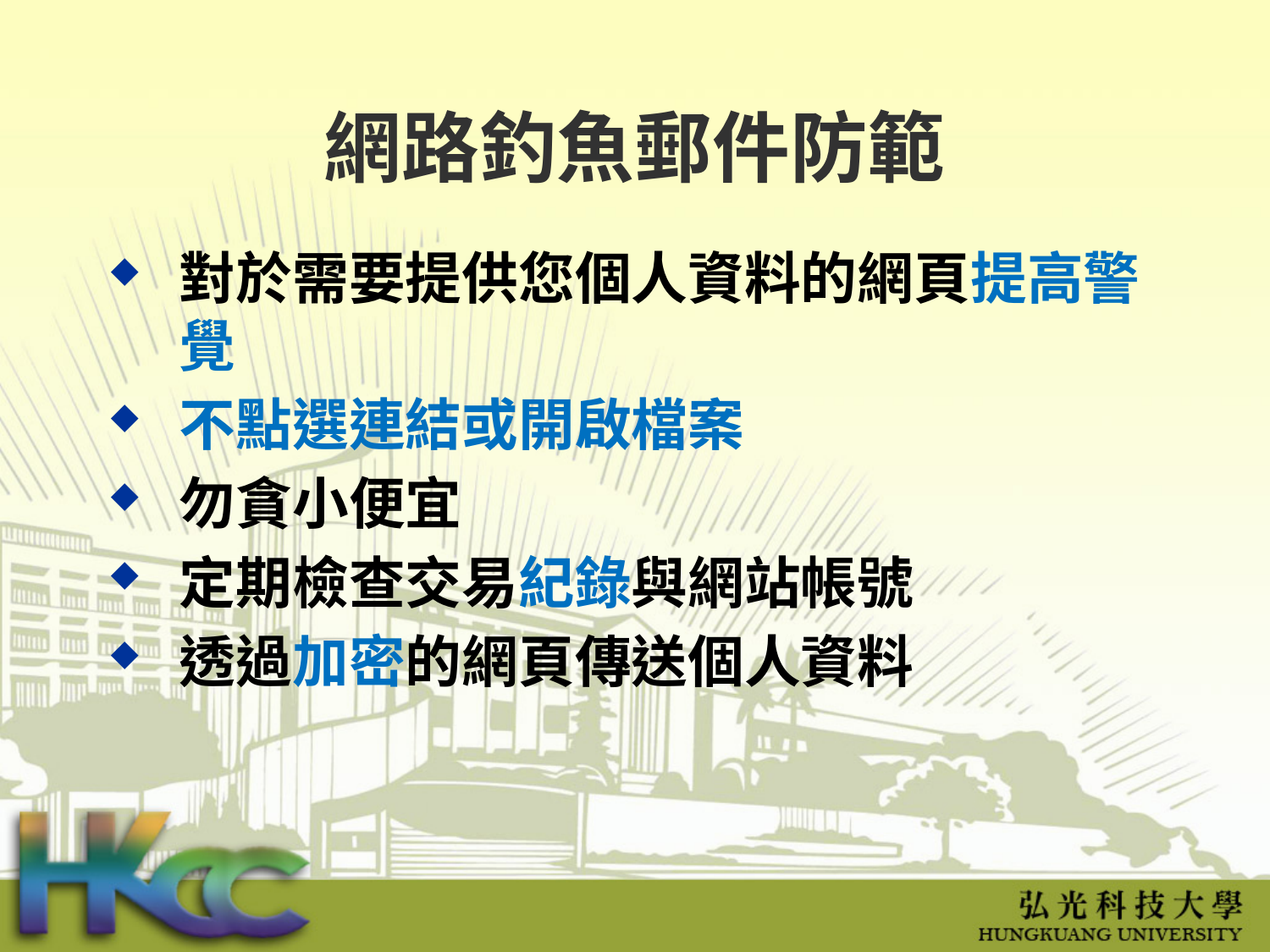

# 網路釣魚郵件防範
對於需要提供您個人資料的網頁提高警覺
不點選連結或開啟檔案
勿貪小便宜
定期檢查交易紀錄與網站帳號
透過加密的網頁傳送個人資料